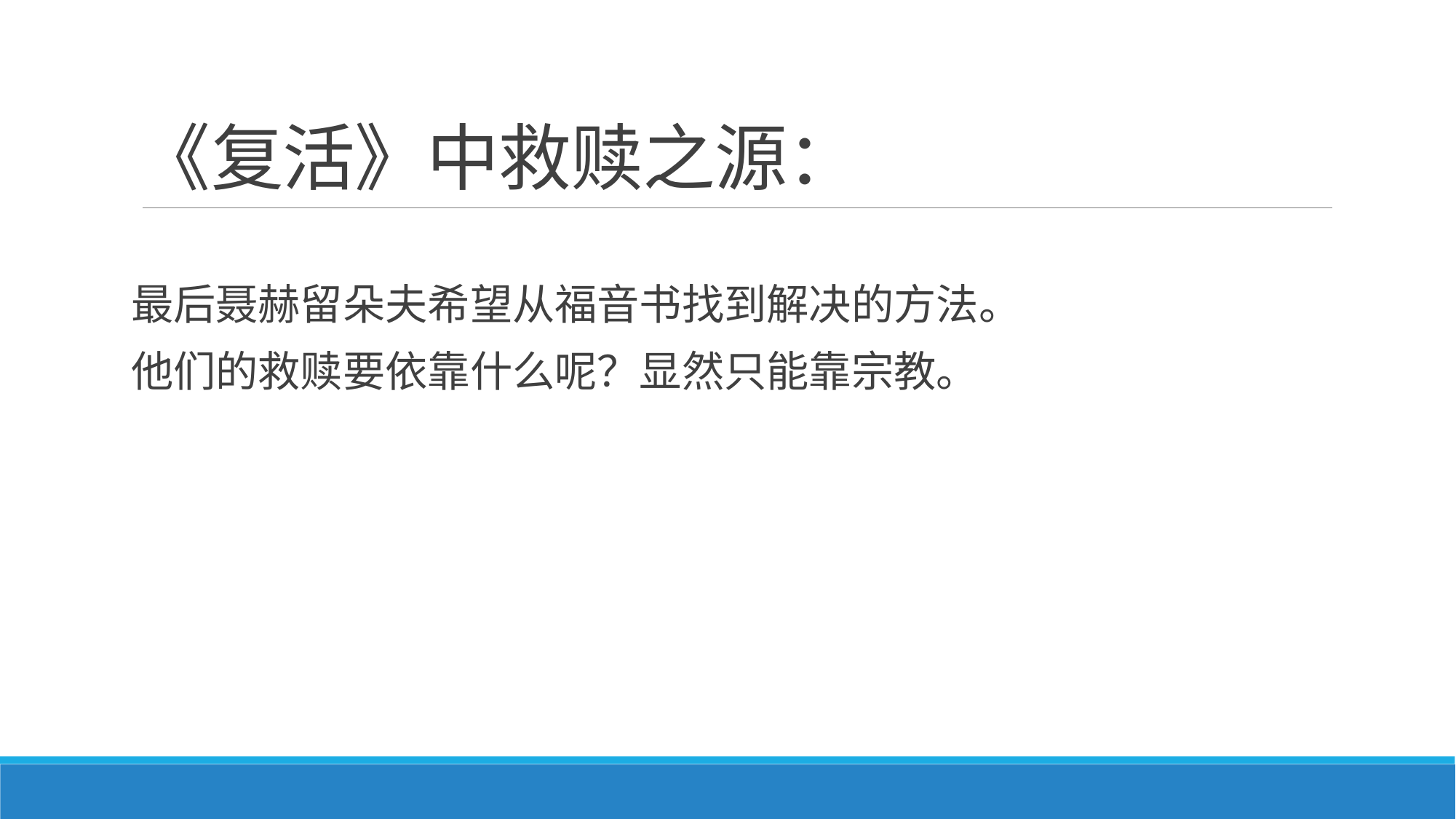

# 《复活》中救赎之源：

最后聂赫留朵夫希望从福音书找到解决的方法。
他们的救赎要依靠什么呢？显然只能靠宗教。